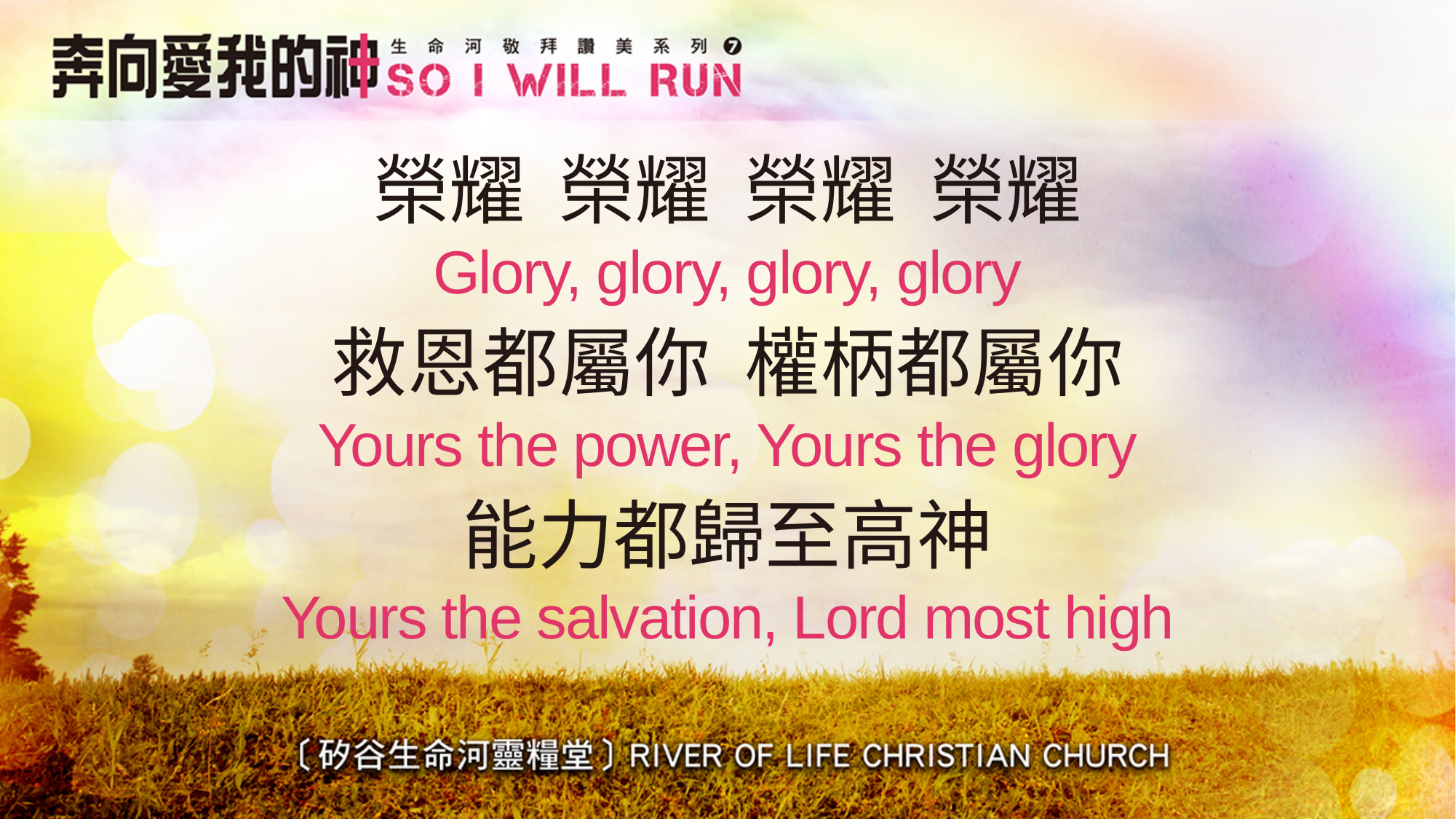

# 榮耀  榮耀  榮耀  榮耀 Glory, glory, glory, glory
救恩都屬你  權柄都屬你
Yours the power, Yours the glory
能力都歸至高神
Yours the salvation, Lord most high